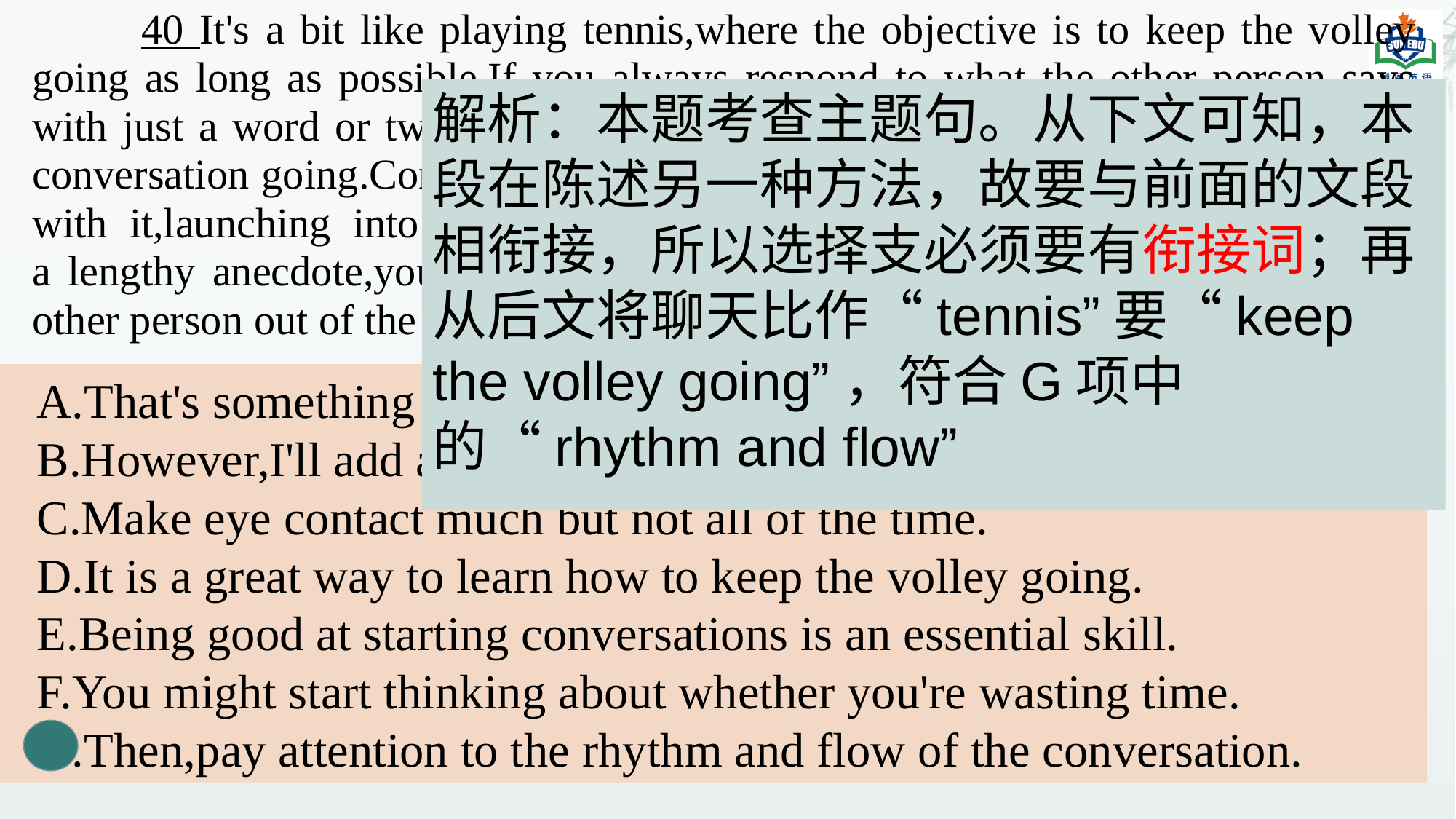

40 It's a bit like playing tennis,where the objective is to keep the volley going as long as possible.If you always respond to what the other person says with just a word or two,you're  putting too much pressure on them to keep the conversation going.Conversely,if you take  a  conversational  opening  and  run  with  it,launching  into  a  detailed  explanation  of how  your  company works or a lengthy anecdote,you're likely to lose their interest.You effectively shut the  other person out of the conversation.
解析：本题考查主题句。从下文可知，本段在陈述另一种方法，故要与前面的文段相衔接，所以选择支必须要有衔接词；再从后文将聊天比作“tennis”要“keep the volley going”，符合G项中的“rhythm and flow”
A.That's something most of us desire.
B.However,I'll add a word of warning.
C.Make eye contact much but not all of the time.
D.It is a great way to learn how to keep the volley going.
E.Being good at starting conversations is an essential skill.
F.You might start thinking about whether you're wasting time.
G.Then,pay attention to the rhythm and flow of the conversation.